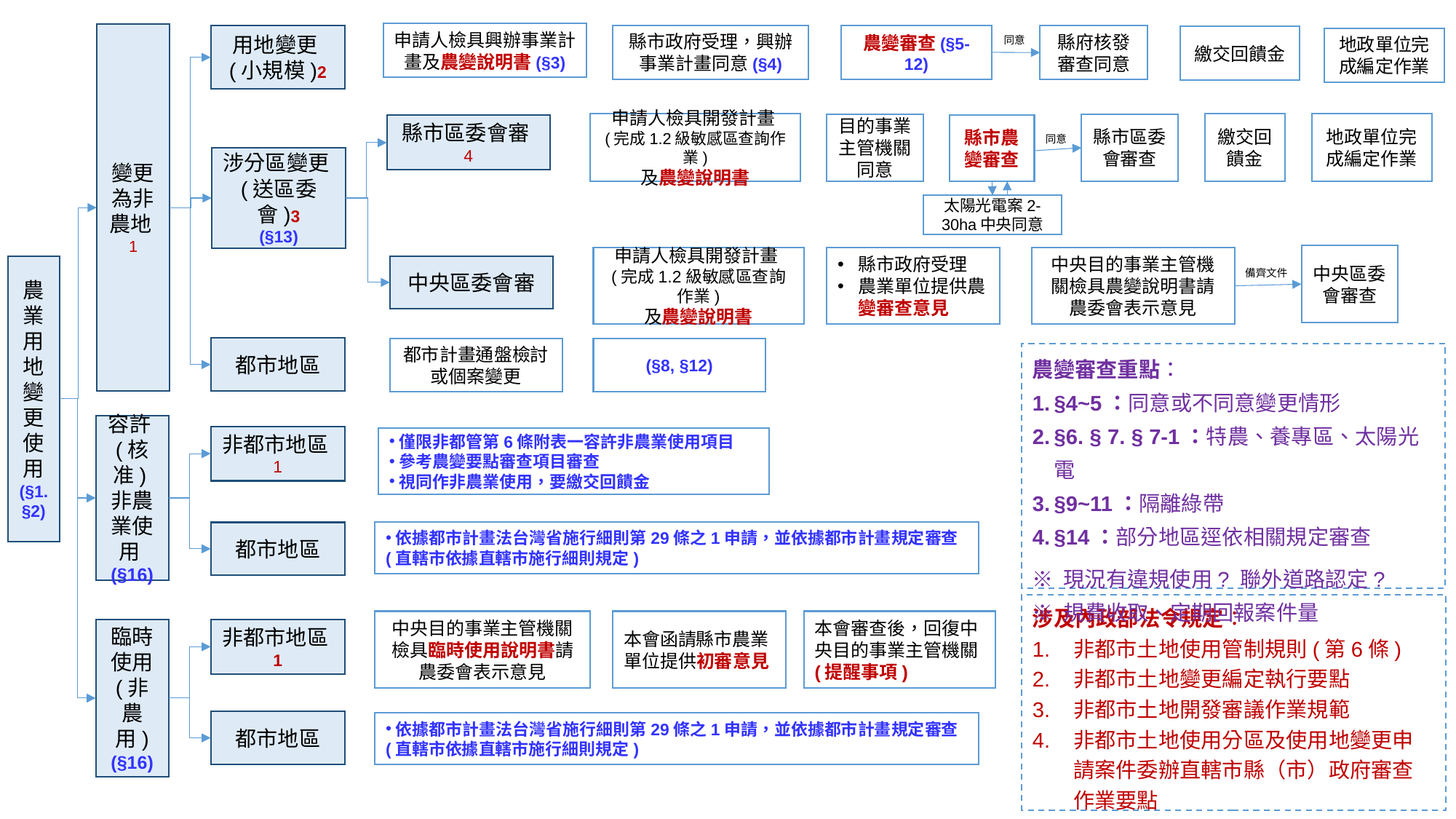

申請人檢具興辦事業計畫及農變說明書(§3)
變更為非農地1
縣市政府受理，興辦事業計畫同意(§4)
農變審查(§5-12)
用地變更(小規模)2
縣府核發審查同意
繳交回饋金
同意
地政單位完成編定作業
地政單位完成編定作業
繳交回饋金
申請人檢具開發計畫(完成1.2級敏感區查詢作業)
及農變說明書
目的事業主管機關同意
縣市區委會審查
縣市農變審查
縣市區委會審4
同意
涉分區變更(送區委會)3
(§13)
太陽光電案2-30ha中央同意
中央區委會審查
申請人檢具開發計畫(完成1.2級敏感區查詢作業)
及農變說明書
縣市政府受理
農業單位提供農變審查意見
中央目的事業主管機關檢具農變說明書請農委會表示意見
農業用地變更
使用
(§1.§2)
中央區委會審
備齊文件
都市地區
都市計畫通盤檢討或個案變更
(§8, §12)
農變審查重點：
§4~5：同意或不同意變更情形
§6. § 7. § 7-1：特農、養專區、太陽光電
§9~11：隔離綠帶
§14：部分地區逕依相關規定審查
※ 現況有違規使用? 聯外道路認定?
※ 規費收取、定期回報案件量

容許(核准)非農業使用(§16)
非都市地區1
僅限非都管第6條附表一容許非農業使用項目
參考農變要點審查項目審查
視同作非農業使用，要繳交回饋金
依據都市計畫法台灣省施行細則第29條之1申請，並依據都市計畫規定審查
(直轄市依據直轄市施行細則規定)
都市地區
涉及內政部法令規定：
非都市土地使用管制規則(第6條)
非都市土地變更編定執行要點
非都市土地開發審議作業規範
非都市土地使用分區及使用地變更申請案件委辦直轄市縣（市）政府審查作業要點
本會函請縣市農業單位提供初審意見
本會審查後，回復中央目的事業主管機關(提醒事項)
中央目的事業主管機關檢具臨時使用說明書請農委會表示意見
臨時使用
(非農用)
(§16)
非都市地區1
都市地區
依據都市計畫法台灣省施行細則第29條之1申請，並依據都市計畫規定審查
(直轄市依據直轄市施行細則規定)